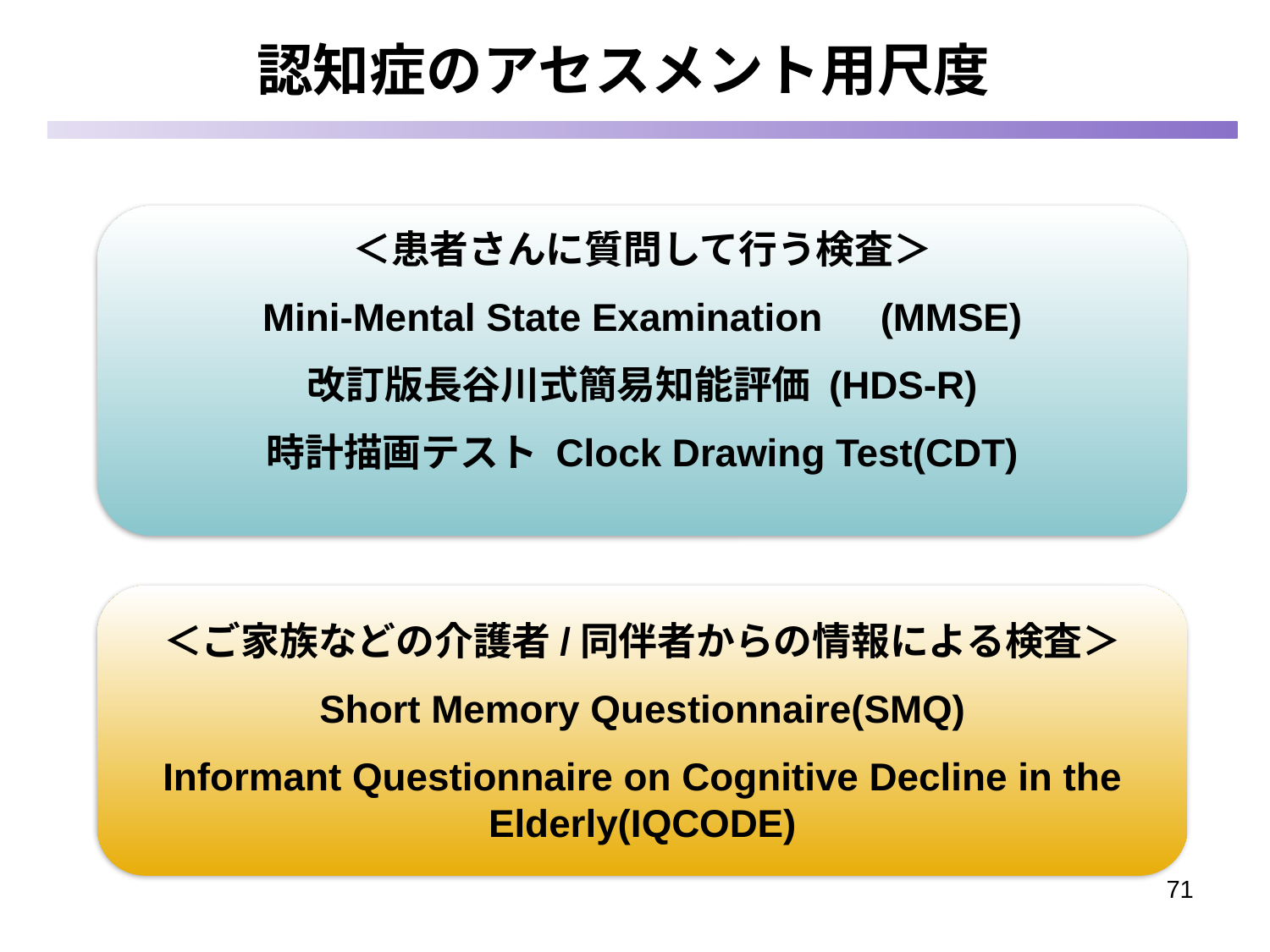

# 認知症のアセスメント用尺度

＜患者さんに質問して行う検査＞
Mini-Mental State Examination　(MMSE)
改訂版長谷川式簡易知能評価 (HDS-R)
時計描画テスト Clock Drawing Test(CDT)

＜ご家族などの介護者/同伴者からの情報による検査＞
Short Memory Questionnaire(SMQ)
Informant Questionnaire on Cognitive Decline in the Elderly(IQCODE)
71